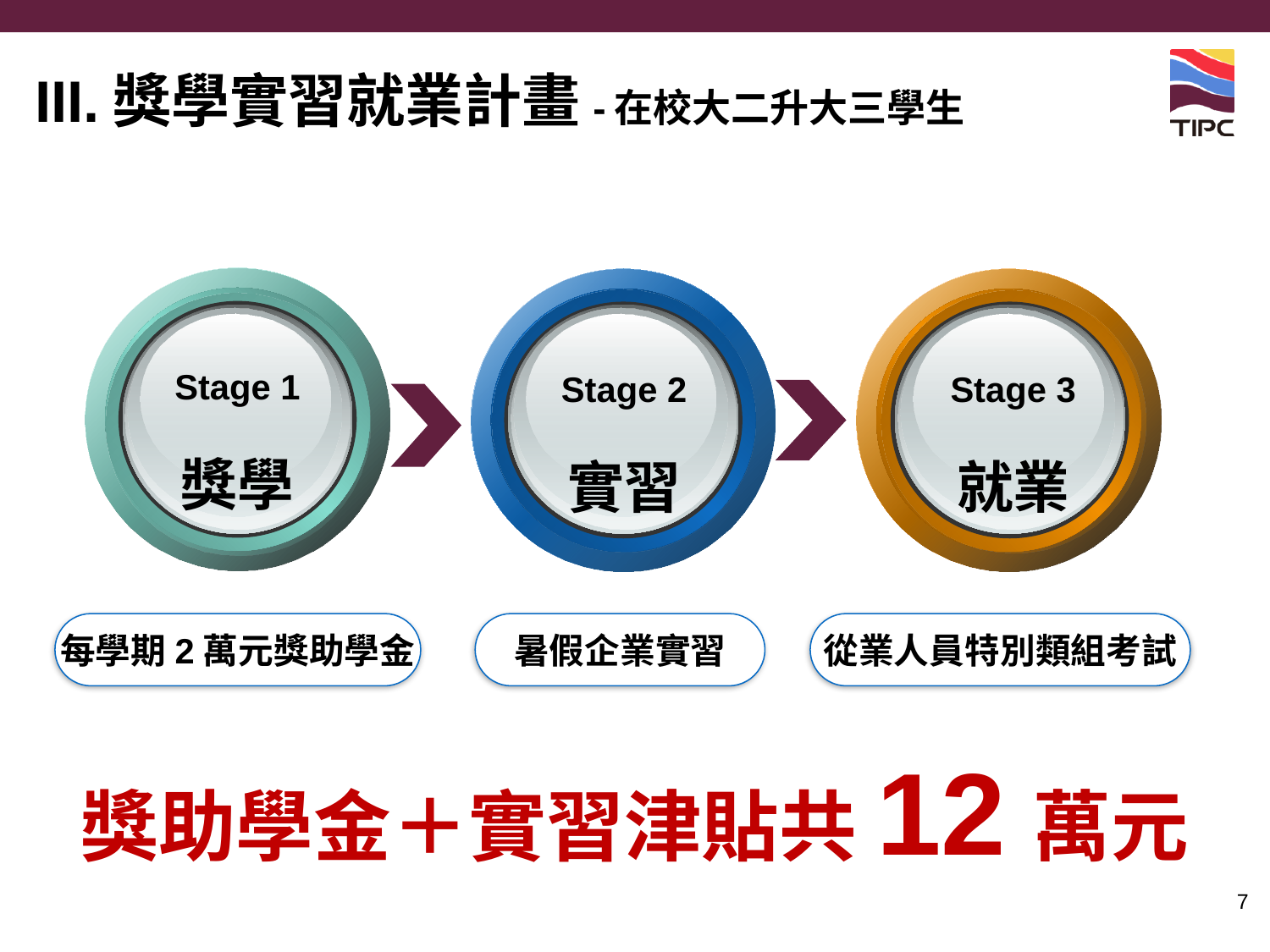

# III.獎學實習就業計畫-在校大二升大三學生

Stage 1

獎學
Stage 3

就業
Stage 2

實習

每學期2萬元獎助學金
暑假企業實習
從業人員特別類組考試

獎助學金＋實習津貼共12萬元
7